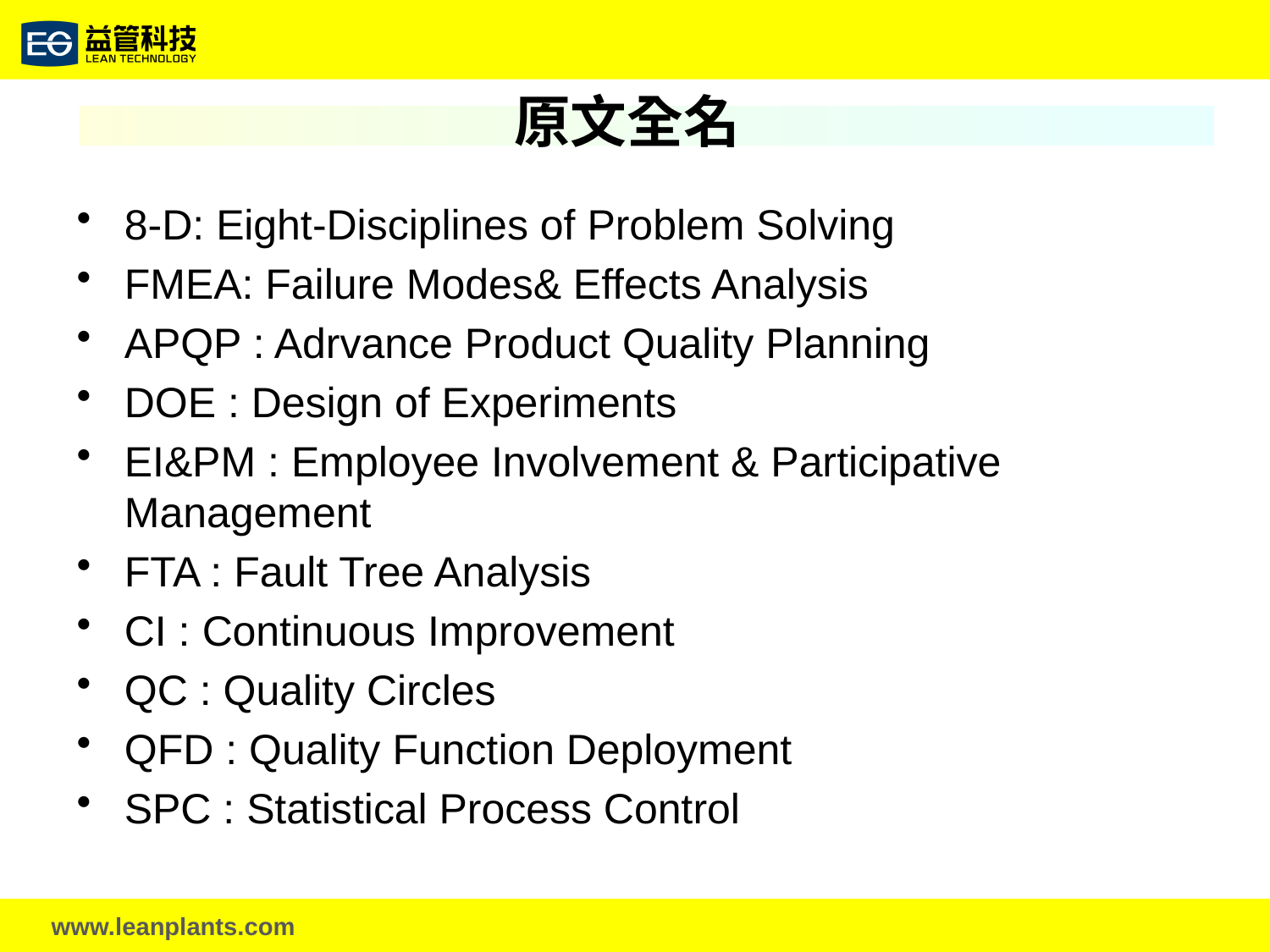

# 原文全名
8-D: Eight-Disciplines of Problem Solving
FMEA: Failure Modes& Effects Analysis
APQP : Adrvance Product Quality Planning
DOE : Design of Experiments
EI&PM : Employee Involvement & Participative Management
FTA : Fault Tree Analysis
CI : Continuous Improvement
QC : Quality Circles
QFD : Quality Function Deployment
SPC : Statistical Process Control

61